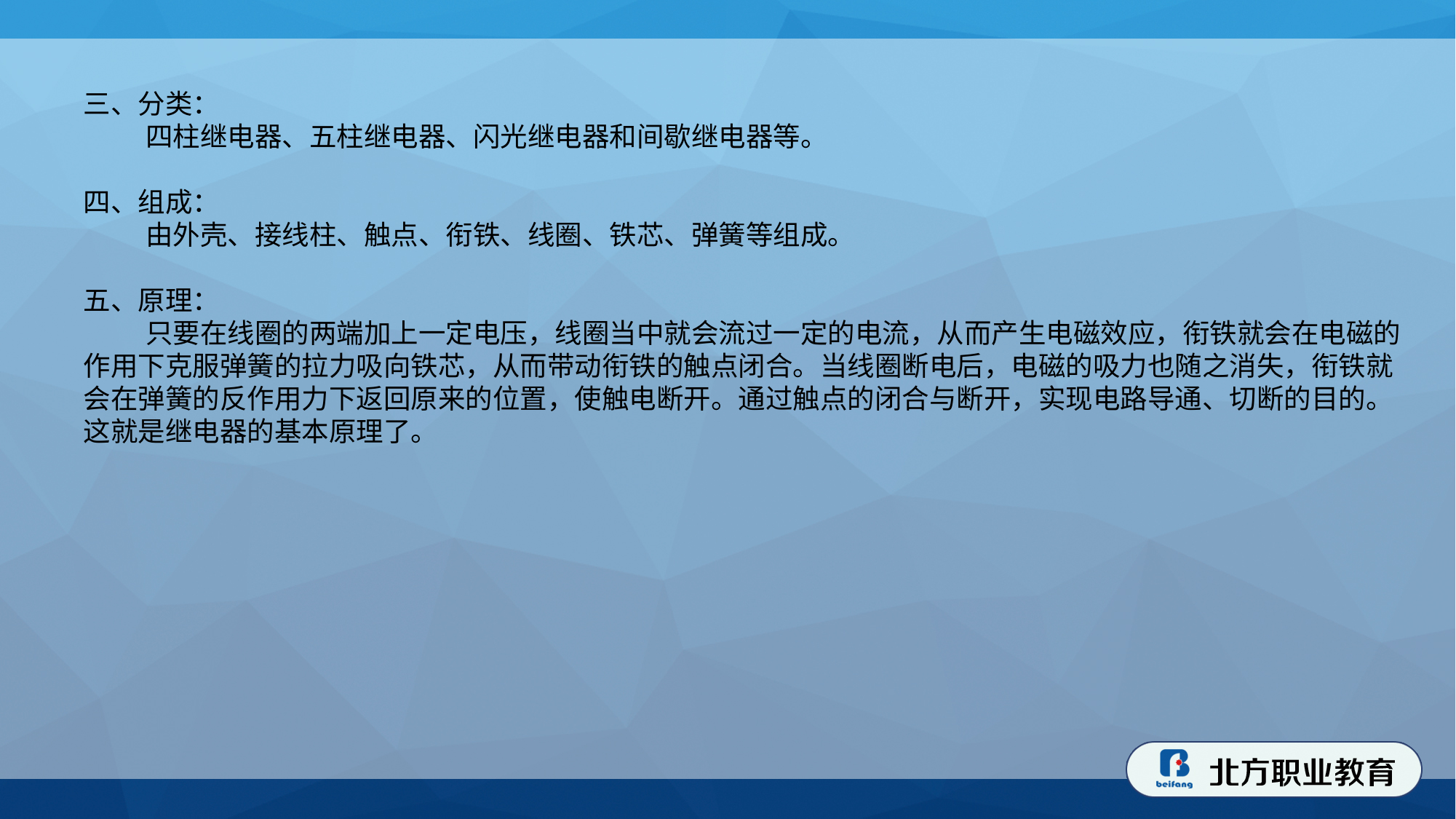

三、分类：
         四柱继电器、五柱继电器、闪光继电器和间歇继电器等。

四、组成：
         由外壳、接线柱、触点、衔铁、线圈、铁芯、弹簧等组成。

五、原理：
         只要在线圈的两端加上一定电压，线圈当中就会流过一定的电流，从而产生电磁效应，衔铁就会在电磁的作用下克服弹簧的拉力吸向铁芯，从而带动衔铁的触点闭合。当线圈断电后，电磁的吸力也随之消失，衔铁就会在弹簧的反作用力下返回原来的位置，使触电断开。通过触点的闭合与断开，实现电路导通、切断的目的。这就是继电器的基本原理了。